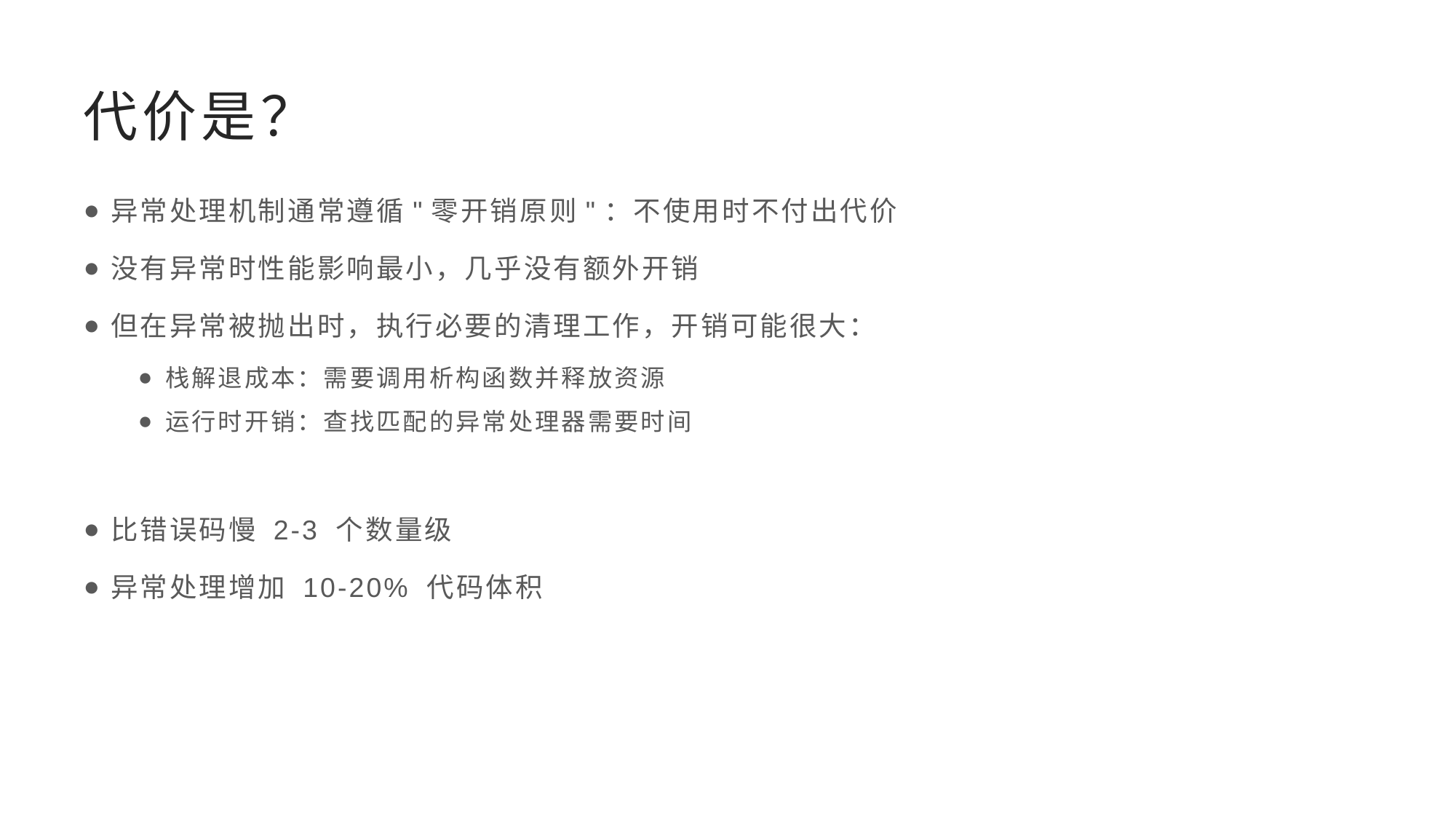

# 代价是？
异常处理机制通常遵循"零开销原则"：不使用时不付出代价
没有异常时性能影响最小，几乎没有额外开销
但在异常被抛出时，执行必要的清理工作，开销可能很大：
栈解退成本：需要调用析构函数并释放资源
运行时开销：查找匹配的异常处理器需要时间

比错误码慢 2-3 个数量级
异常处理增加 10-20% 代码体积